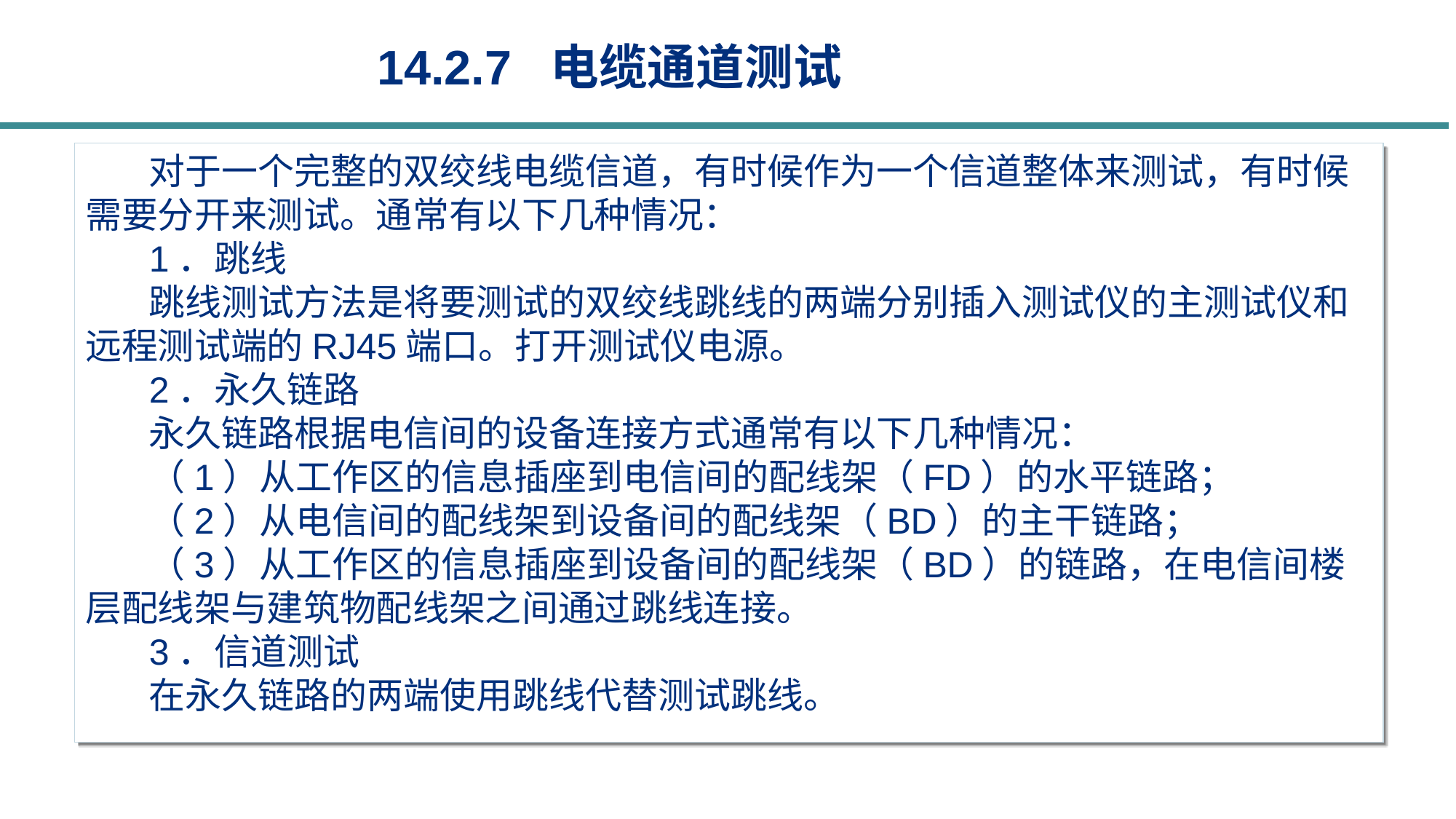

14.2.7  电缆通道测试
对于一个完整的双绞线电缆信道，有时候作为一个信道整体来测试，有时候需要分开来测试。通常有以下几种情况：
1．跳线
跳线测试方法是将要测试的双绞线跳线的两端分别插入测试仪的主测试仪和远程测试端的RJ45端口。打开测试仪电源。
2．永久链路
永久链路根据电信间的设备连接方式通常有以下几种情况：
（1）从工作区的信息插座到电信间的配线架（FD）的水平链路；
（2）从电信间的配线架到设备间的配线架（BD）的主干链路；
（3）从工作区的信息插座到设备间的配线架（BD）的链路，在电信间楼层配线架与建筑物配线架之间通过跳线连接。
3．信道测试
在永久链路的两端使用跳线代替测试跳线。